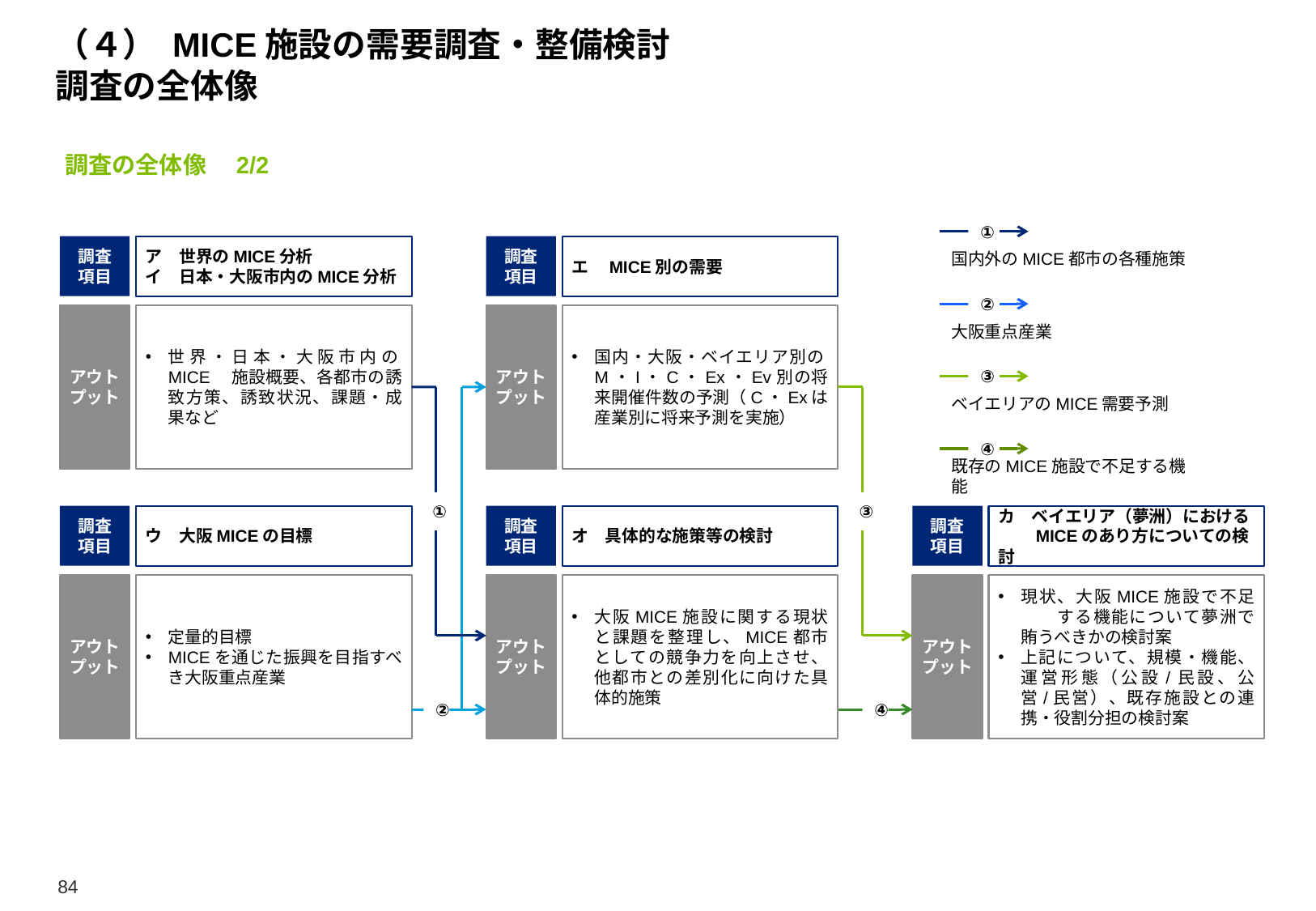

# （４） MICE施設の需要調査・整備検討 調査の全体像
調査の全体像　2/2
①
国内外のMICE都市の各種施策
調査
項目
ア　世界のMICE分析
イ　日本・大阪市内のMICE分析
アウト
プット
世界・日本・大阪市内のMICE　施設概要、各都市の誘致方策、誘致状況、課題・成果など
調査
項目
ウ　大阪MICEの目標
アウト
プット
定量的目標
MICEを通じた振興を目指すべき大阪重点産業
調査
項目
エ　MICE別の需要
アウト
プット
国内・大阪・ベイエリア別のM・I・C・Ex・Ev別の将来開催件数の予測（C・Exは産業別に将来予測を実施）
②
大阪重点産業
③
ベイエリアのMICE需要予測
④
既存のMICE施設で不足する機能
①
③
調査
項目
オ　具体的な施策等の検討
アウト
プット
大阪MICE施設に関する現状と課題を整理し、MICE都市としての競争力を向上させ、他都市との差別化に向けた具体的施策
調査
項目
カ　ベイエリア（夢洲）における
カ　MICEのあり方についての検討
アウト
プット
現状、大阪MICE施設で不足　　する機能について夢洲で賄うべきかの検討案
上記について、規模・機能、運営形態（公設/民設、公営/民営）、既存施設との連携・役割分担の検討案
②
④
84